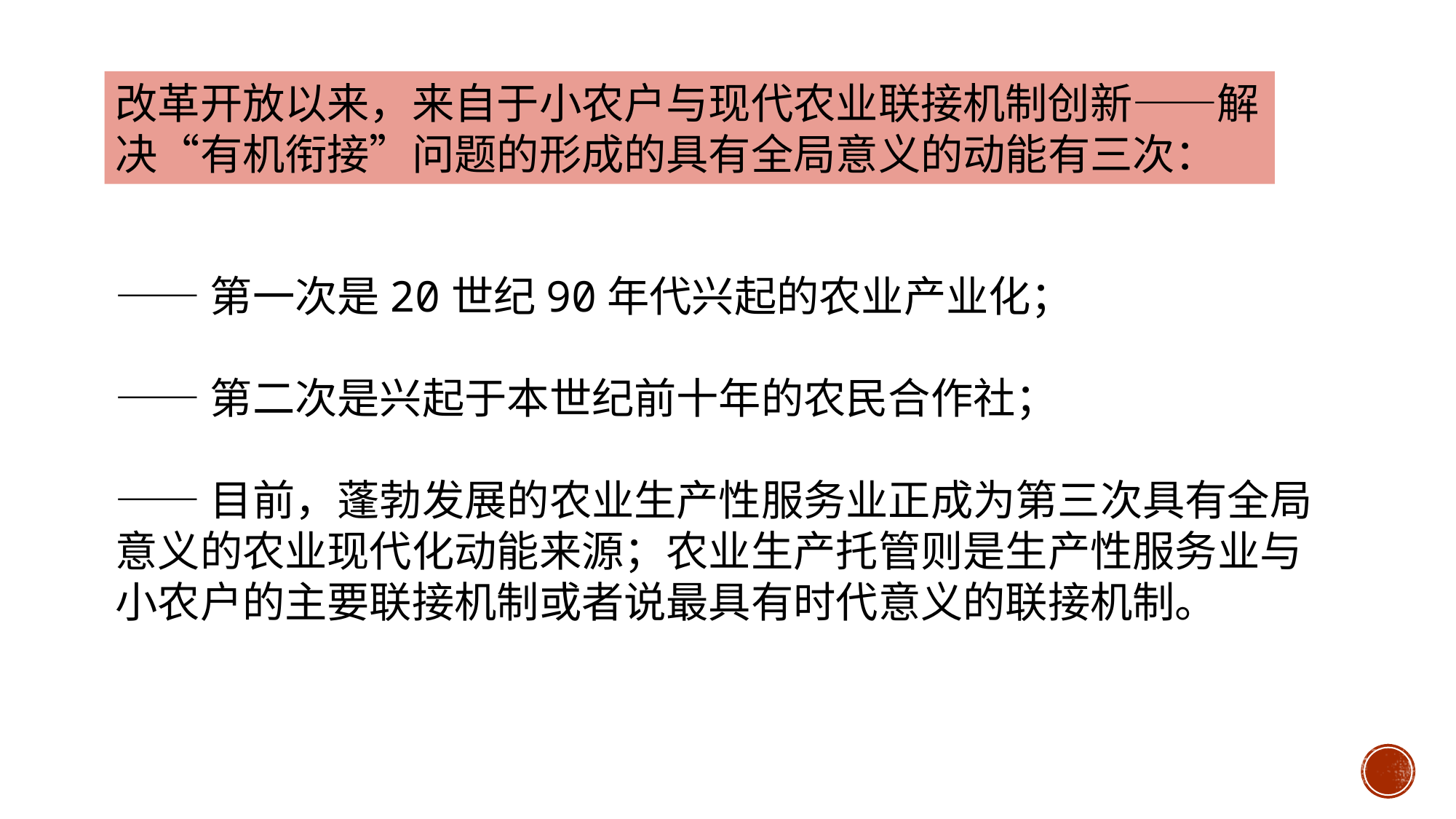

改革开放以来，来自于小农户与现代农业联接机制创新——解决“有机衔接”问题的形成的具有全局意义的动能有三次：
——第一次是20世纪90年代兴起的农业产业化；

——第二次是兴起于本世纪前十年的农民合作社；

——目前，蓬勃发展的农业生产性服务业正成为第三次具有全局意义的农业现代化动能来源；农业生产托管则是生产性服务业与小农户的主要联接机制或者说最具有时代意义的联接机制。